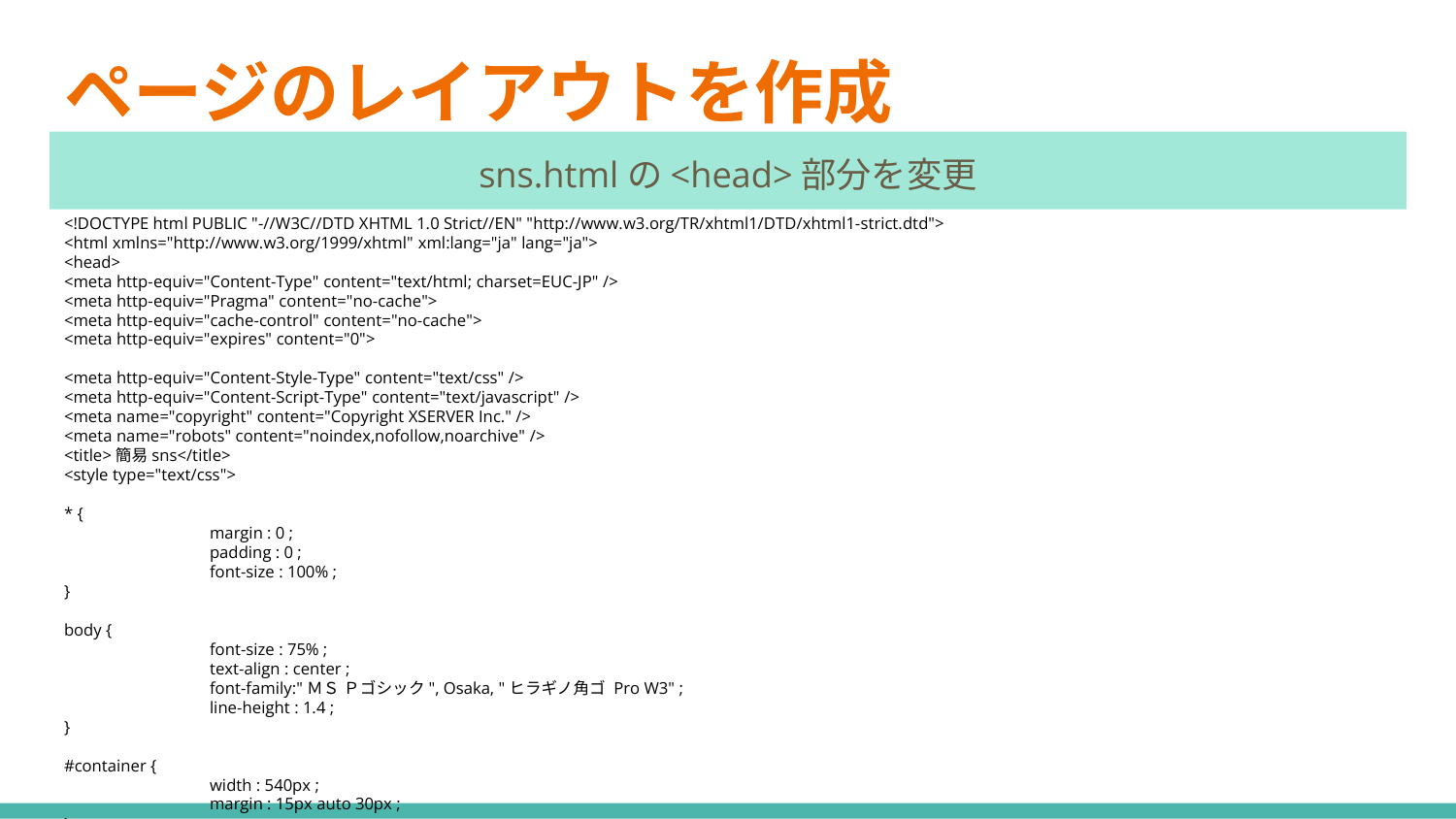

# ページのレイアウトを作成
sns.htmlの<head>部分を変更
<!DOCTYPE html PUBLIC "-//W3C//DTD XHTML 1.0 Strict//EN" "http://www.w3.org/TR/xhtml1/DTD/xhtml1-strict.dtd">
<html xmlns="http://www.w3.org/1999/xhtml" xml:lang="ja" lang="ja">
<head>
<meta http-equiv="Content-Type" content="text/html; charset=EUC-JP" />
<meta http-equiv="Pragma" content="no-cache">
<meta http-equiv="cache-control" content="no-cache">
<meta http-equiv="expires" content="0">

<meta http-equiv="Content-Style-Type" content="text/css" />
<meta http-equiv="Content-Script-Type" content="text/javascript" />
<meta name="copyright" content="Copyright XSERVER Inc." />
<meta name="robots" content="noindex,nofollow,noarchive" />
<title>簡易sns</title>
<style type="text/css">

* {
	margin : 0 ;
	padding : 0 ;
	font-size : 100% ;
}

body {
	font-size : 75% ;
	text-align : center ;
	font-family:"ＭＳ Ｐゴシック", Osaka, "ヒラギノ角ゴ Pro W3" ;
	line-height : 1.4 ;
}

#container {
	width : 540px ;
	margin : 15px auto 30px ;
}

#container #header {
	width : 540px ;
	height : 52px ;
	background : url(default_page.png) 0 0 no-repeat ;
}

#container #header a {
	display : block ;
	text-indent : -500em ;
	overflow : hidden ;
	width : 292px ;
	height : 40px ;
	margin : 0 auto ;
}

#container dl#contents {
	height : 108px ;
	margin-bottom : 8px ;
	background : url(default_page.png) left bottom no-repeat ;
}

dl#contents dt {
	width : 540px ;
	text-align : center ;
	line-height : 30px ;
	height : 30px ;
	font-weight : bold ;
	font-size : 115% ;
}

dl#contents dd {
	text-align : left ;
	padding : 8px 12px ;
	position : relative ;
}

dl#contents dd #message {
	position : absolute ;
	top : 50px ;
	left : 30px ;
}

address {
	font-style : normal ;
}

/* 投稿スペース */
.user-container {
width : 600px;
padding : 10px;
align : left;
border : 1px solid;
border-color : #eeeeee;
}
/* 投稿ボタン */
.comment-button {
display: inline-block;
margin: 2px;
padding: 3px 15px;
border-radius: 10px;
text-decoration: none;
color: #FFF;
background-color: #4646ff;
transition: .4s;
}

/* みんなの投稿(1コメント) */
.comment {
width : 600px;
margin : 3px;
padding : 10px;
border : 1px solid;
border-radius : 10px;
border-color : #eeeeee;
background-image: linear-gradient(45deg, #dbdcf4 0%, #f0f8ff 100%);
}

</style>
</head>